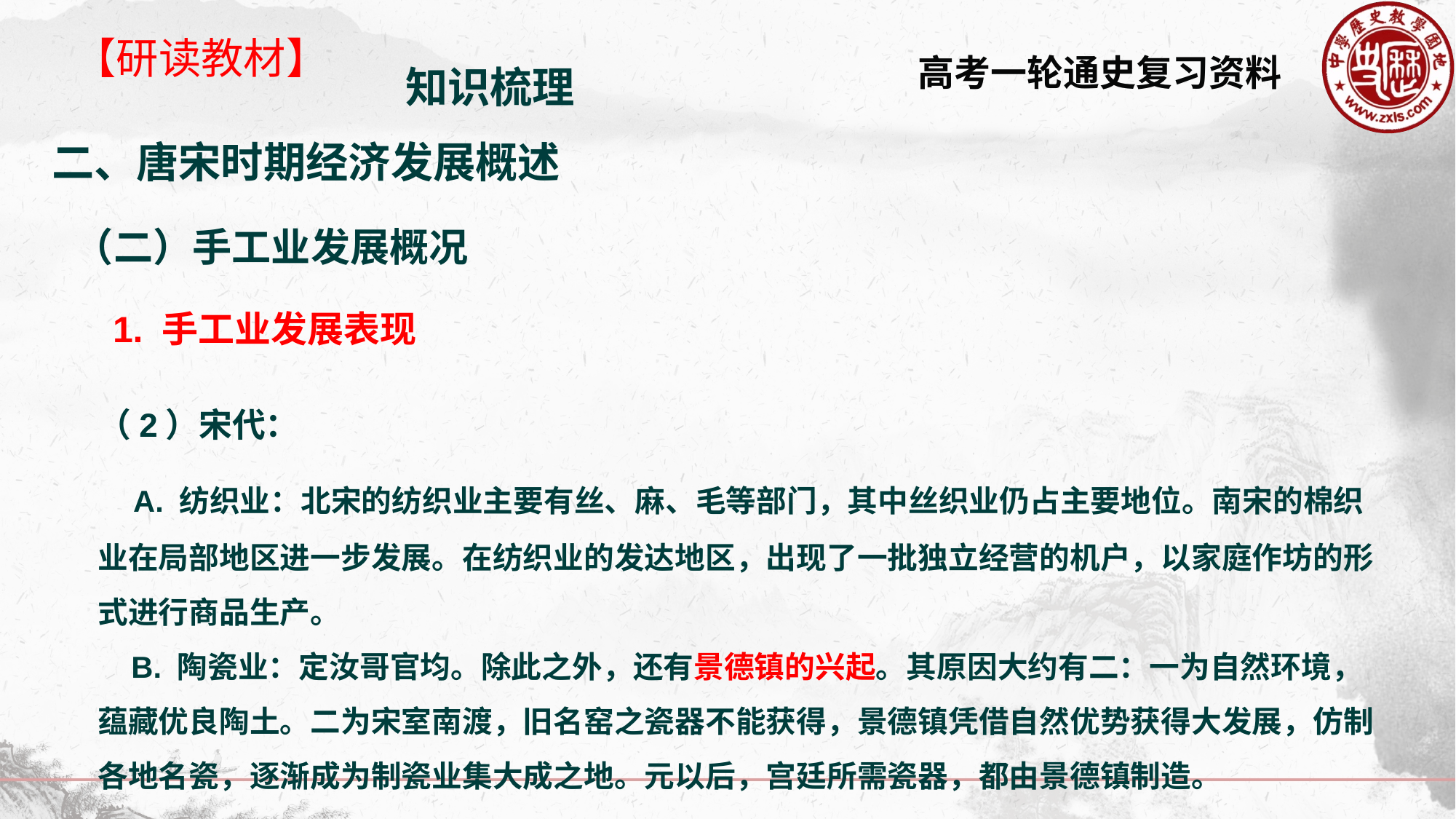

【研读教材】
知识梳理
二、唐宋时期经济发展概述
（二）手工业发展概况
1. 手工业发展表现
（2）宋代：
   A. 纺织业：北宋的纺织业主要有丝、麻、毛等部门，其中丝织业仍占主要地位。南宋的棉织业在局部地区进一步发展。在纺织业的发达地区，出现了一批独立经营的机户，以家庭作坊的形式进行商品生产。
    B. 陶瓷业：定汝哥官均。除此之外，还有景德镇的兴起。其原因大约有二：一为自然环境，蕴藏优良陶土。二为宋室南渡，旧名窑之瓷器不能获得，景德镇凭借自然优势获得大发展，仿制各地名瓷，逐渐成为制瓷业集大成之地。元以后，宫廷所需瓷器，都由景德镇制造。